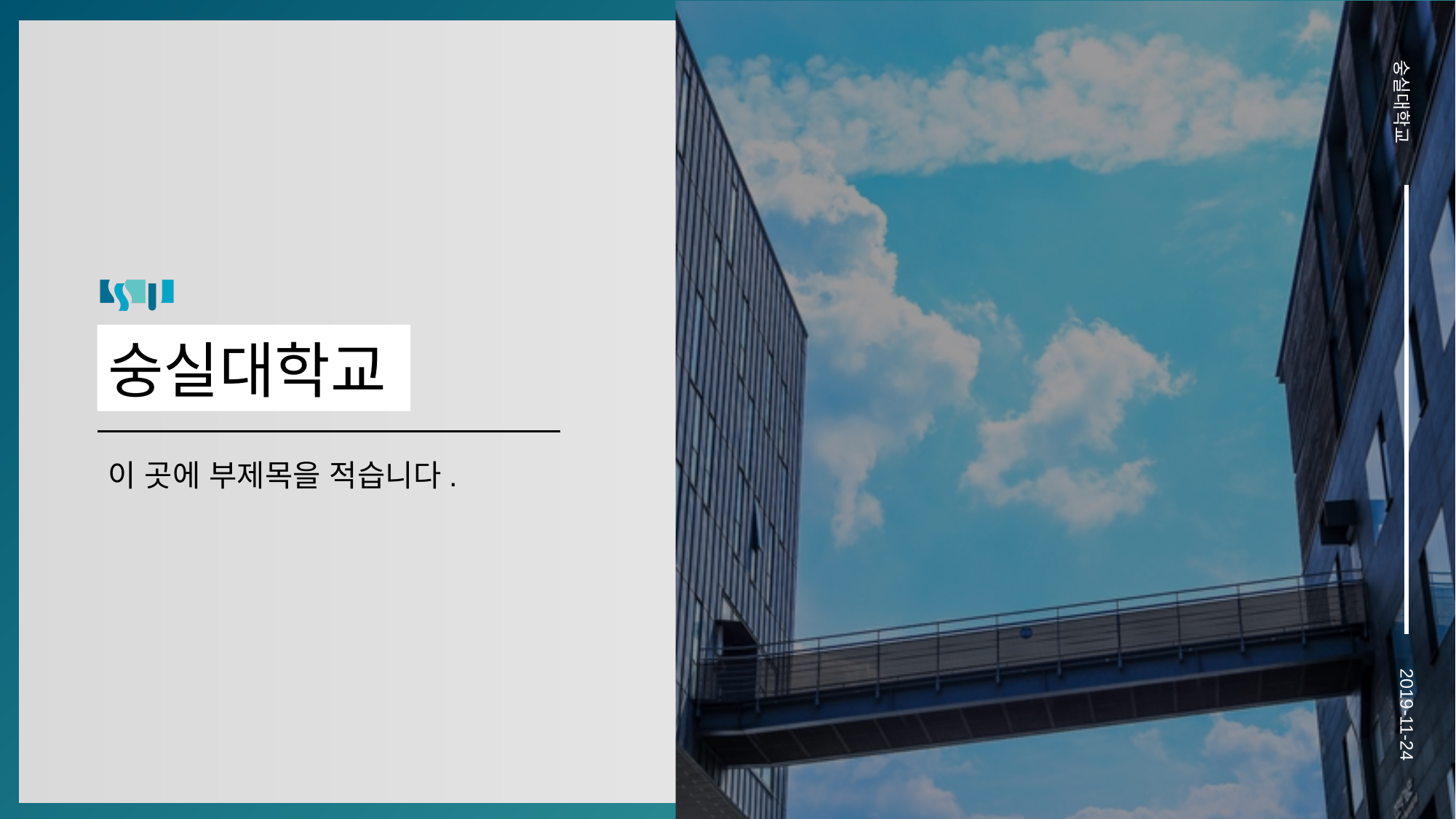

숭실대학교
# 숭실대학교
이 곳에 부제목을 적습니다.
2019-11-24
1